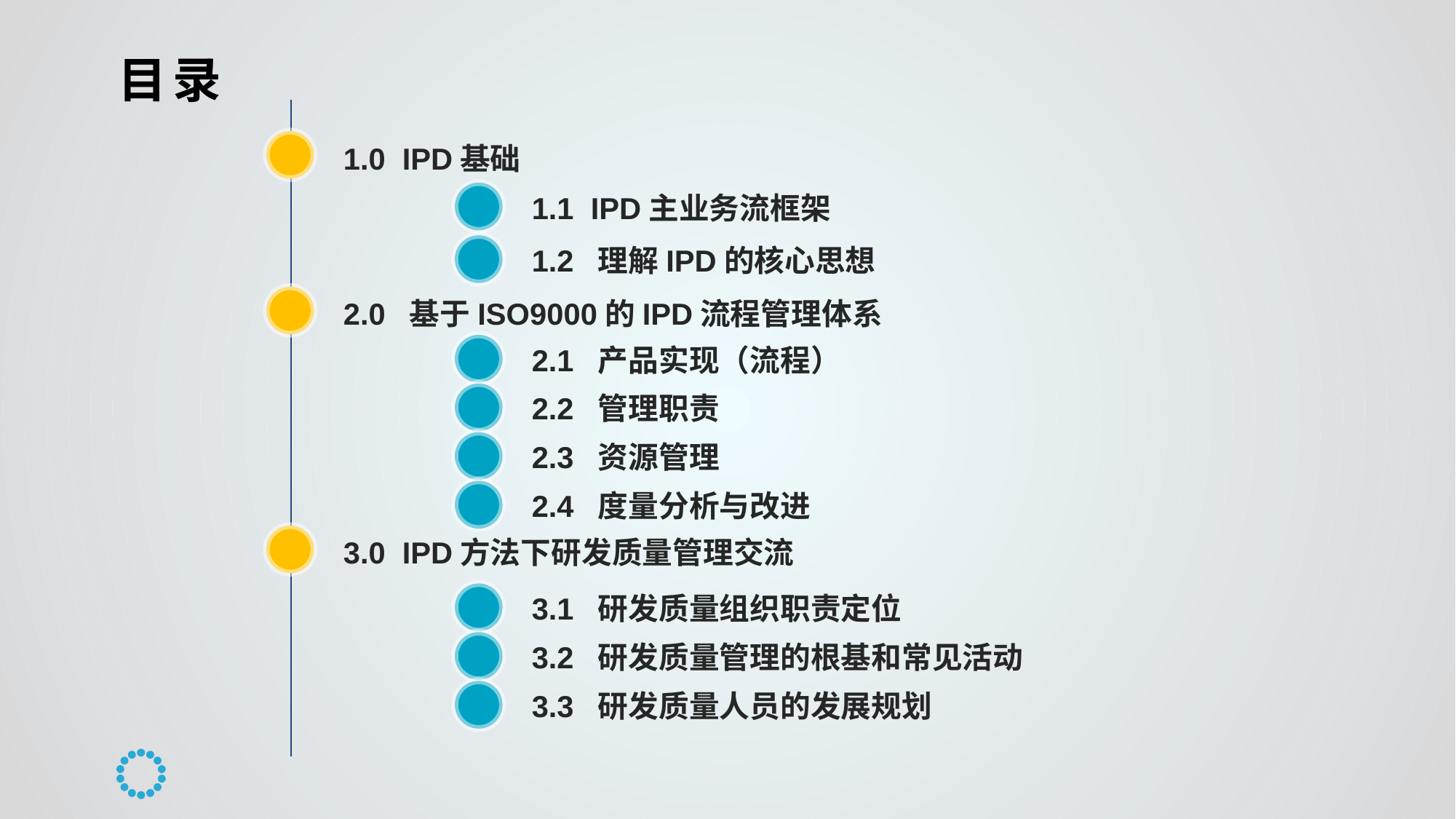

目录

1.0  IPD基础

1.1  IPD主业务流框架

1.2  理解IPD的核心思想

2.0  基于ISO9000的IPD流程管理体系

2.1  产品实现（流程）

2.2  管理职责

2.3  资源管理

2.4  度量分析与改进

3.0  IPD方法下研发质量管理交流

3.1  研发质量组织职责定位

3.2  研发质量管理的根基和常见活动

3.3  研发质量人员的发展规划